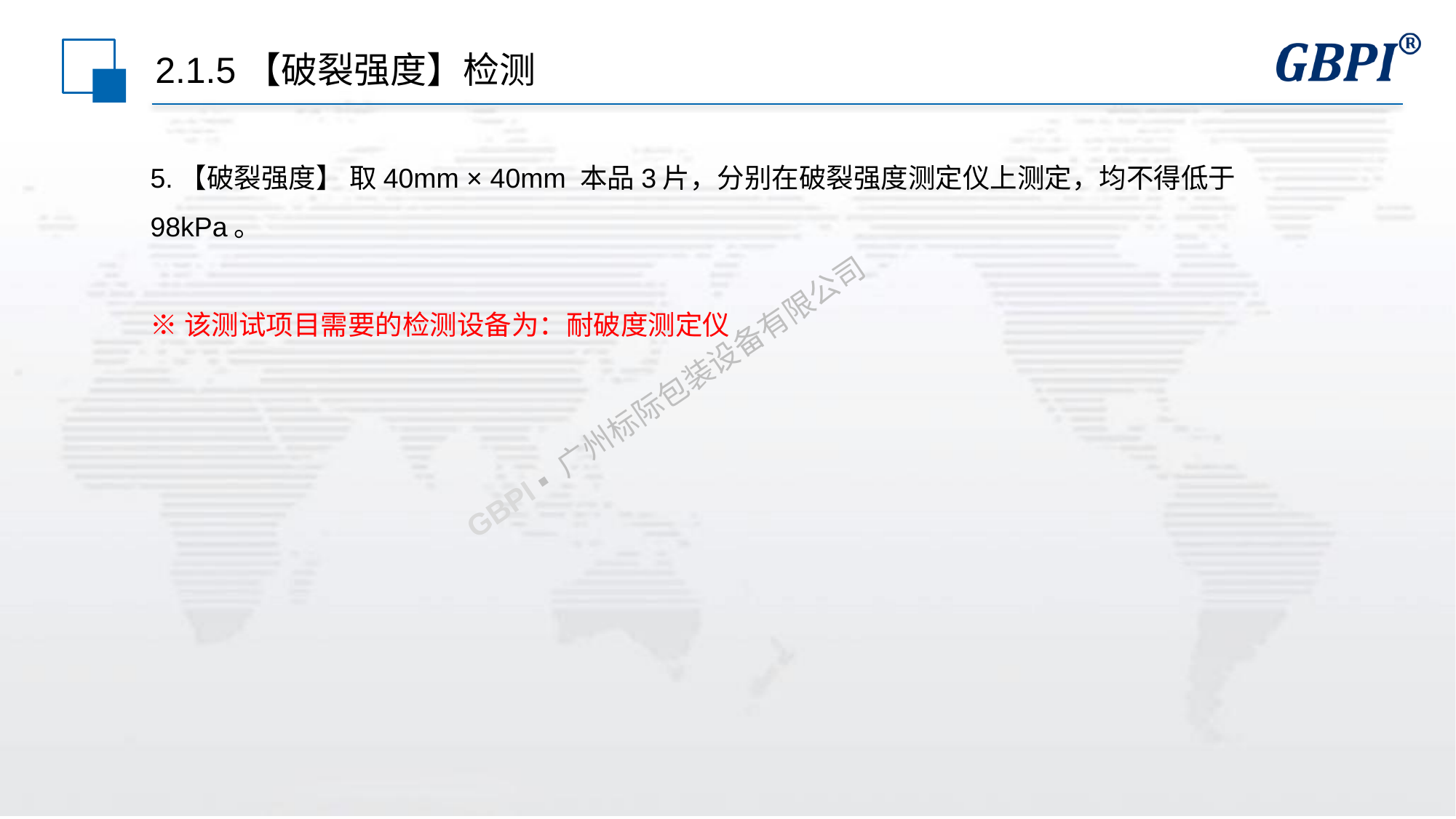

# 2.1.5【破裂强度】检测
5.【破裂强度】 取40mm × 40mm 本品3片，分别在破裂强度测定仪上测定，均不得低于98kPa。

※该测试项目需要的检测设备为：耐破度测定仪